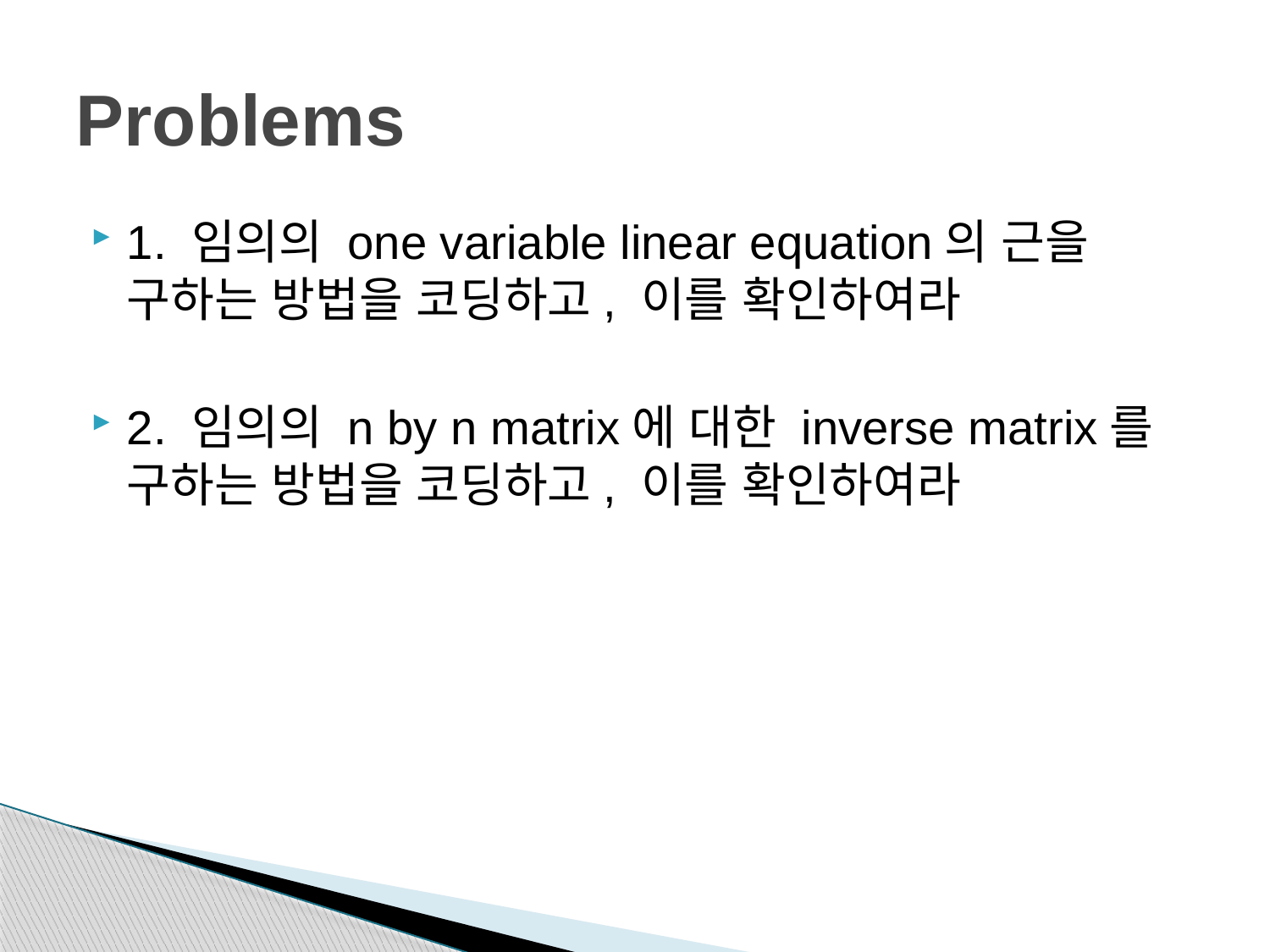

# Problems
1. 임의의 one variable linear equation의 근을 구하는 방법을 코딩하고, 이를 확인하여라

2. 임의의 n by n matrix에 대한 inverse matrix를 구하는 방법을 코딩하고, 이를 확인하여라